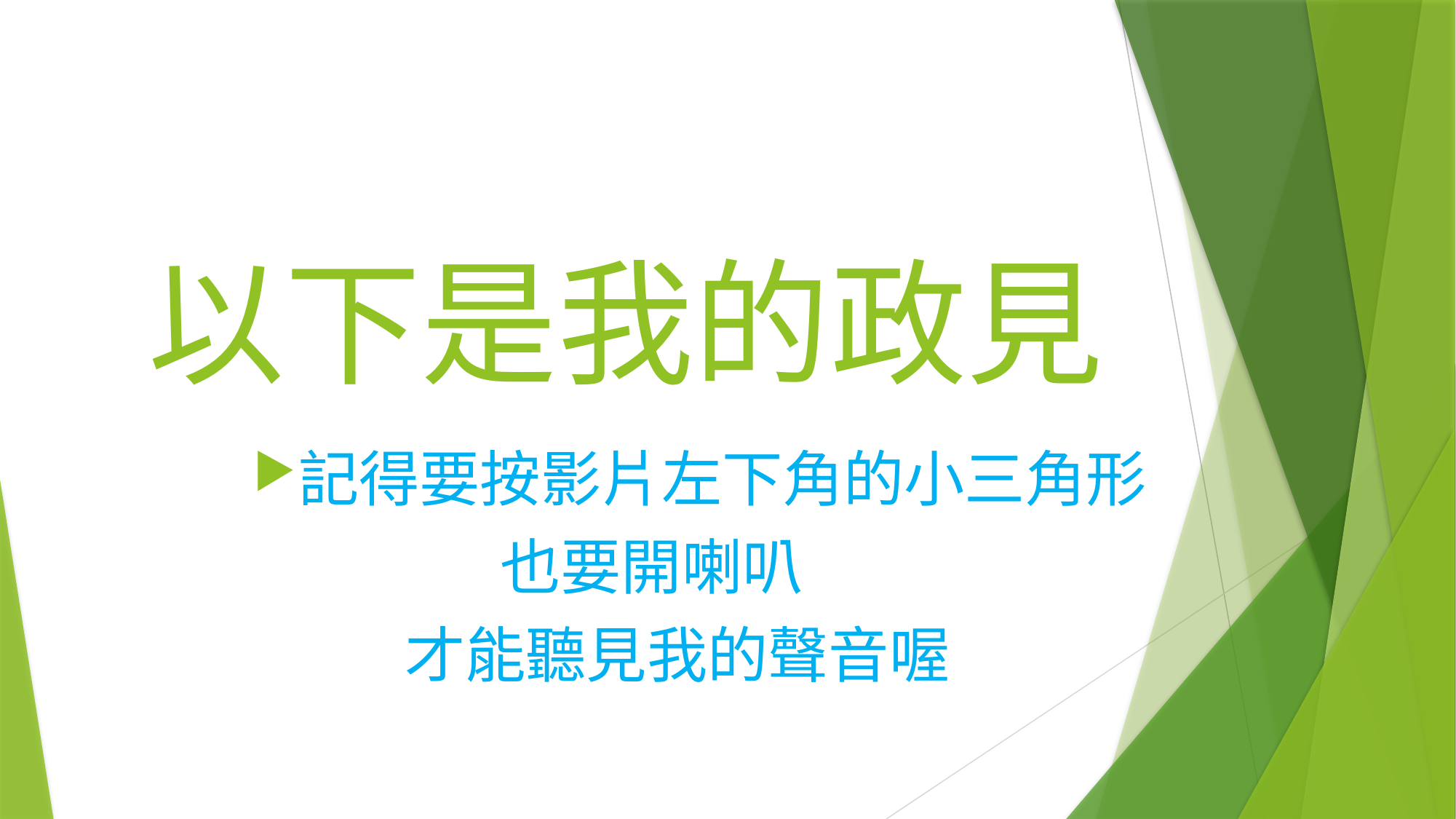

# 以下是我的政見
記得要按影片左下角的小三角形
                 也要開喇叭
          才能聽見我的聲音喔